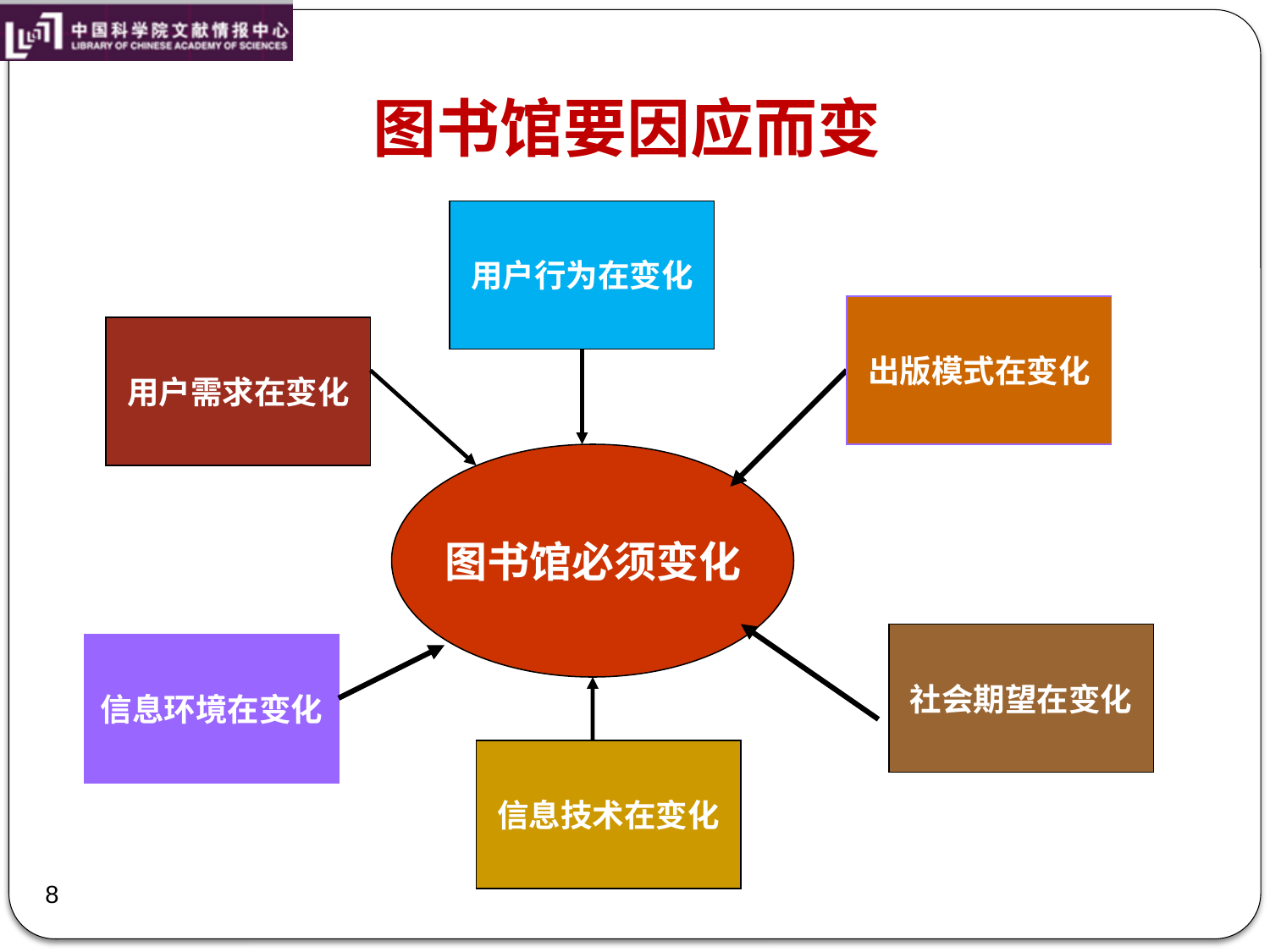

# 图书馆要因应而变

用户行为在变化
出版模式在变化
用户需求在变化

图书馆必须变化

社会期望在变化
信息环境在变化

信息技术在变化
8